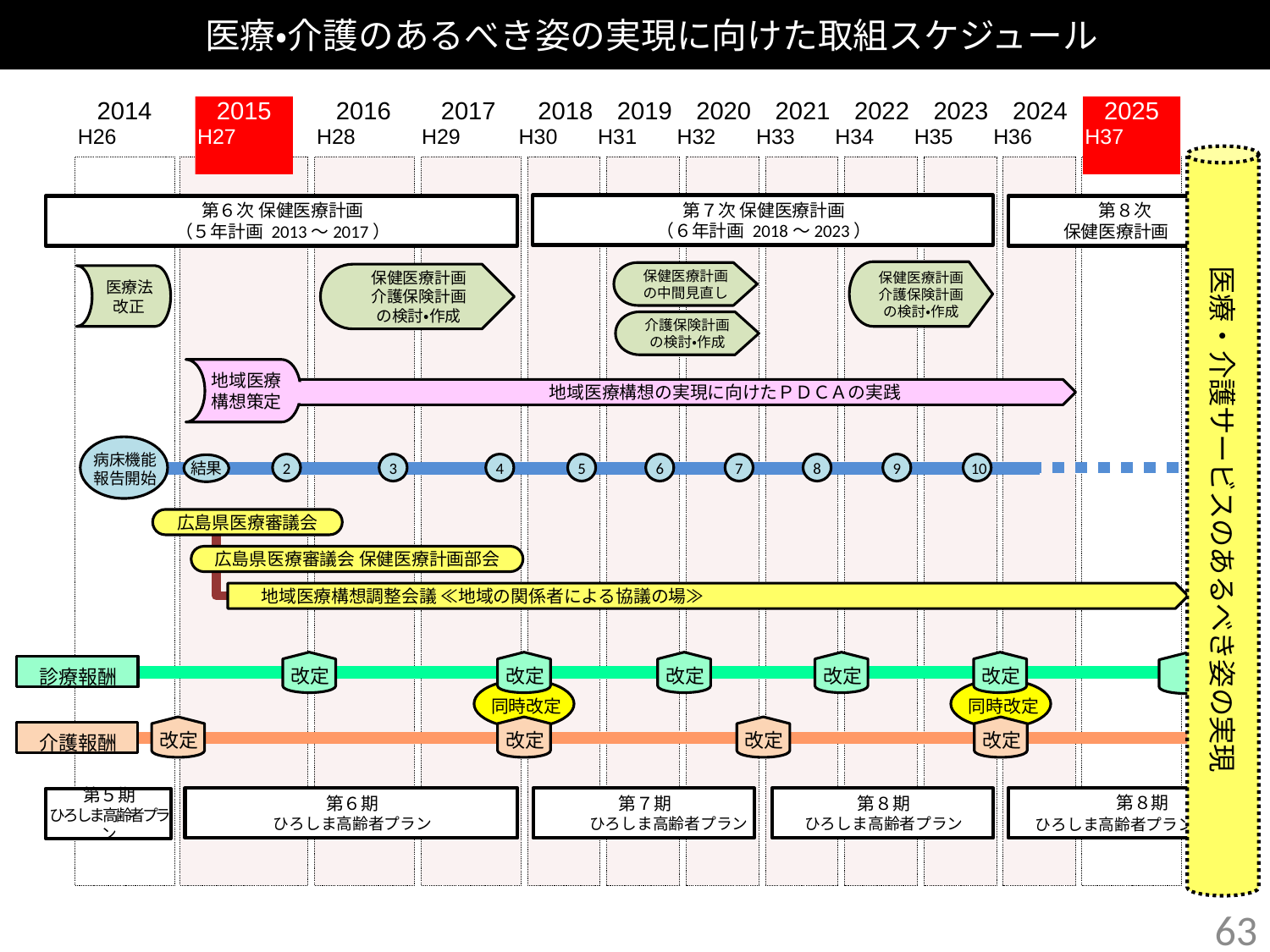

医療・介護のあるべき姿の実現に向けた取組スケジュール
2014
H26
2015
H27
2016
H28
2017
H29
2018
H30
2019
H31
2020
H32
2021
H33
2022
H34
2023
H35
2024
H36
2025
H37

第７次 保健医療計画
（６年計画 2018～2023）
　　　　　第８次
　　　保健医療計画
第６次 保健医療計画
（５年計画 2013～2017）
医療・介護サービスのあるべき姿の実現
保健医療計画
介護保険計画の検討・作成
保健医療計画
の中間見直し
保健医療計画
介護保険計画
の検討・作成
  医療法
  改正
介護保険計画
の検討・作成
地域医療構想策定
  　   　　　　　　　　　　　　地域医療構想の実現に向けたＰＤＣＡの実践

病床機能
報告開始

結果
 2
 3
 4
 5
 6
 7
 8
 9
 10
広島県医療審議会
広島県医療審議会 保健医療計画部会
　　地域医療構想調整会議 ≪地域の関係者による協議の場≫
改定
改定
改定
改定
改定

診療報酬
同時改定
同時改定
改定
改定
改定
改定
介護報酬
　　　　　　第８期
     ひろしま高齢者プラン
第６期
ひろしま高齢者プラン
第７期
　　　ひろしま高齢者プラン
第８期
ひろしま高齢者プラン
第５期
ひろしま高齢者プラン
63